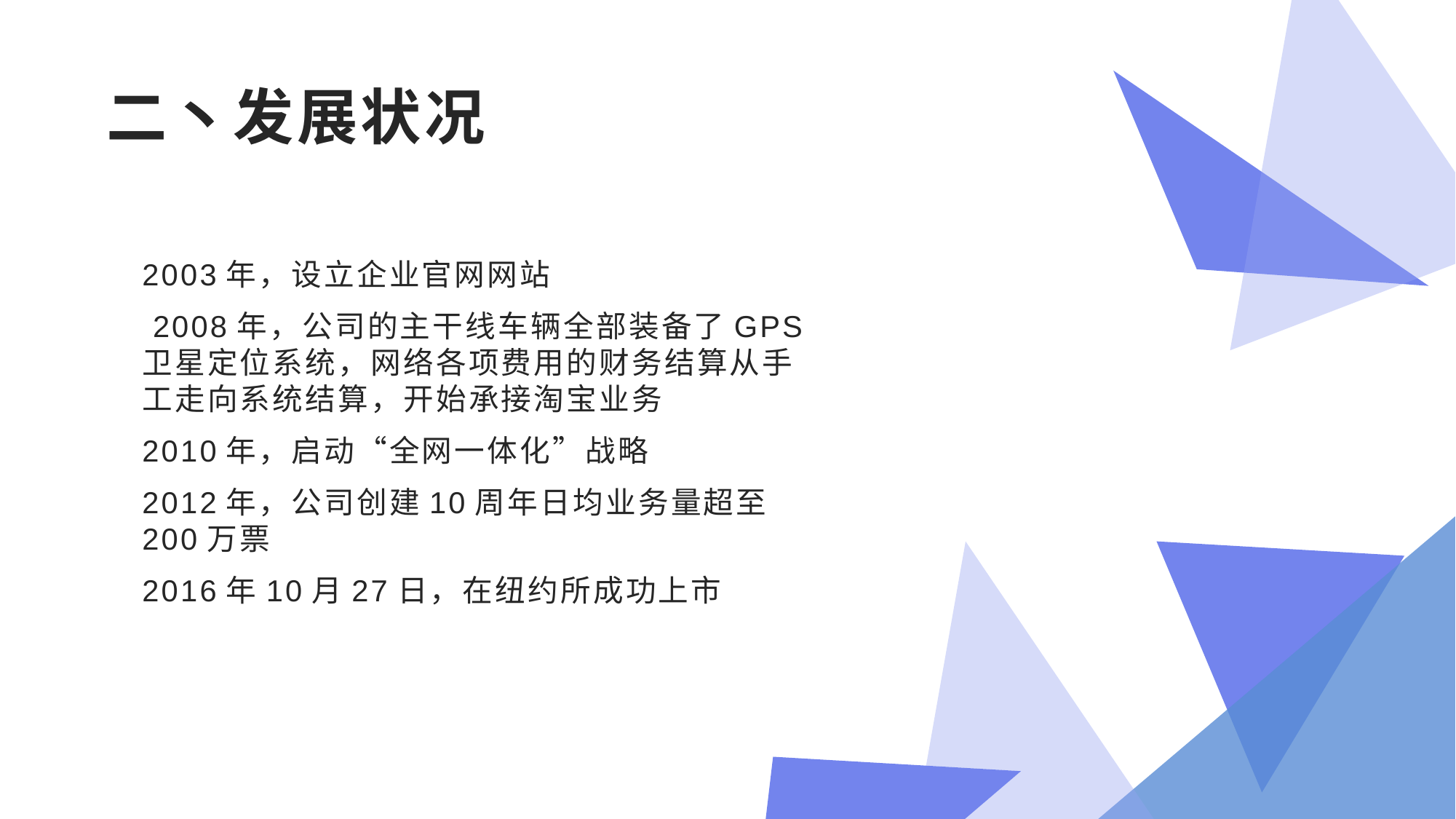

# 二丶发展状况
2003年，设立企业官网网站
 2008年，公司的主干线车辆全部装备了GPS卫星定位系统，网络各项费用的财务结算从手工走向系统结算，开始承接淘宝业务
2010年，启动“全网一体化”战略
2012年，公司创建10周年日均业务量超至200万票
2016年10月27日，在纽约所成功上市